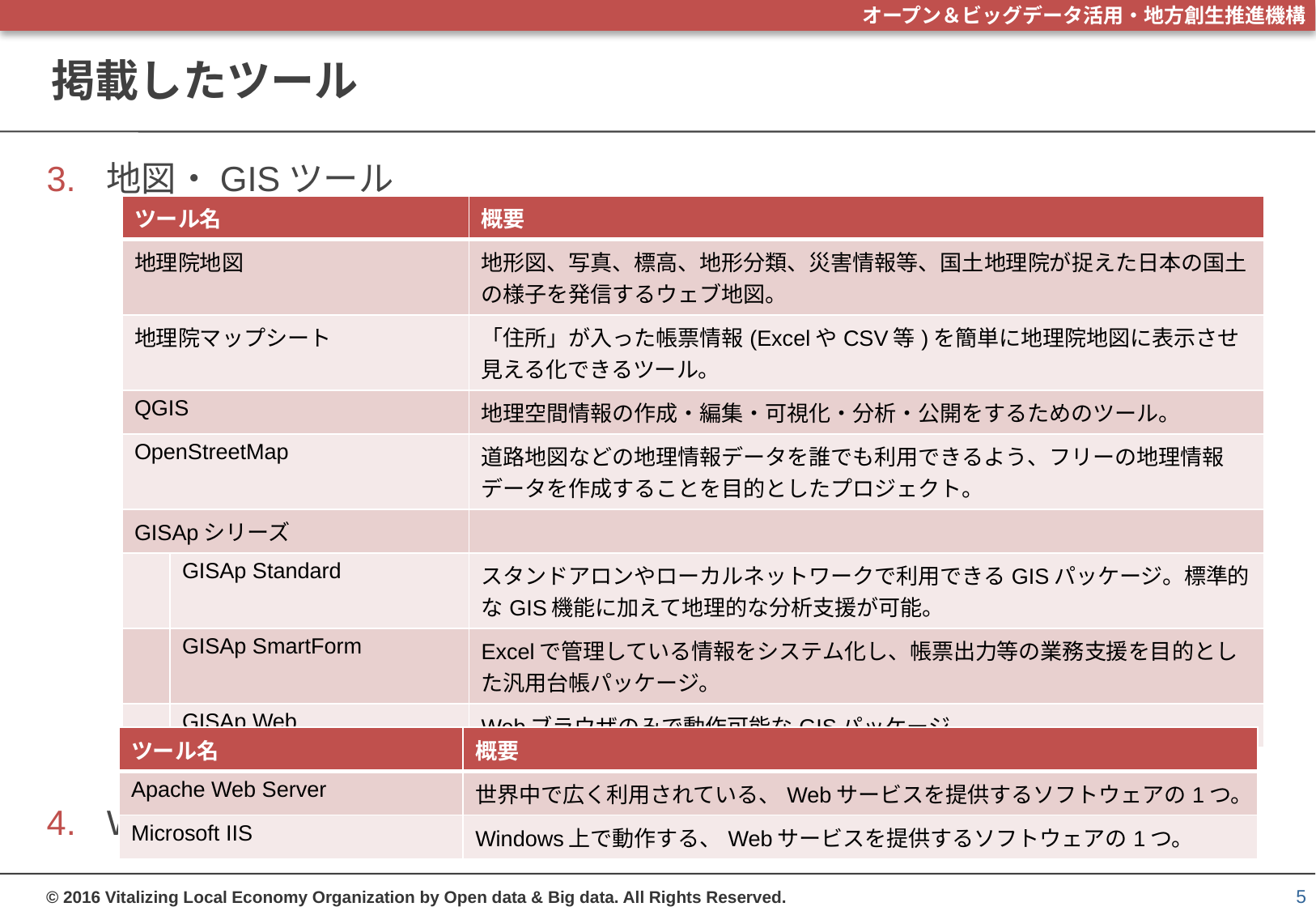

# 掲載したツール
地図・GISツール

Webサービス
| ツール名 |  | 概要 |
| --- | --- | --- |
| 地理院地図 |  | 地形図、写真、標高、地形分類、災害情報等、国土地理院が捉えた日本の国土の様子を発信するウェブ地図。 |
| 地理院マップシート |  | 「住所」が入った帳票情報(ExcelやCSV等)を簡単に地理院地図に表示させ見える化できるツール。 |
| QGIS |  | 地理空間情報の作成・編集・可視化・分析・公開をするためのツール。 |
| OpenStreetMap |  | 道路地図などの地理情報データを誰でも利用できるよう、フリーの地理情報データを作成することを目的としたプロジェクト。 |
| GISApシリーズ |  |  |
|  | GISAp Standard | スタンドアロンやローカルネットワークで利用できるGISパッケージ。標準的なGIS機能に加えて地理的な分析支援が可能。 |
|  | GISAp SmartForm | Excelで管理している情報をシステム化し、帳票出力等の業務支援を目的とした汎用台帳パッケージ。 |
|  | GISAp Web | Webブラウザのみで動作可能なGISパッケージ。 |
| ツール名 | 概要 |
| --- | --- |
| Apache Web Server | 世界中で広く利用されている、Webサービスを提供するソフトウェアの1つ。 |
| Microsoft IIS | Windows上で動作する、Webサービスを提供するソフトウェアの1つ。 |
5